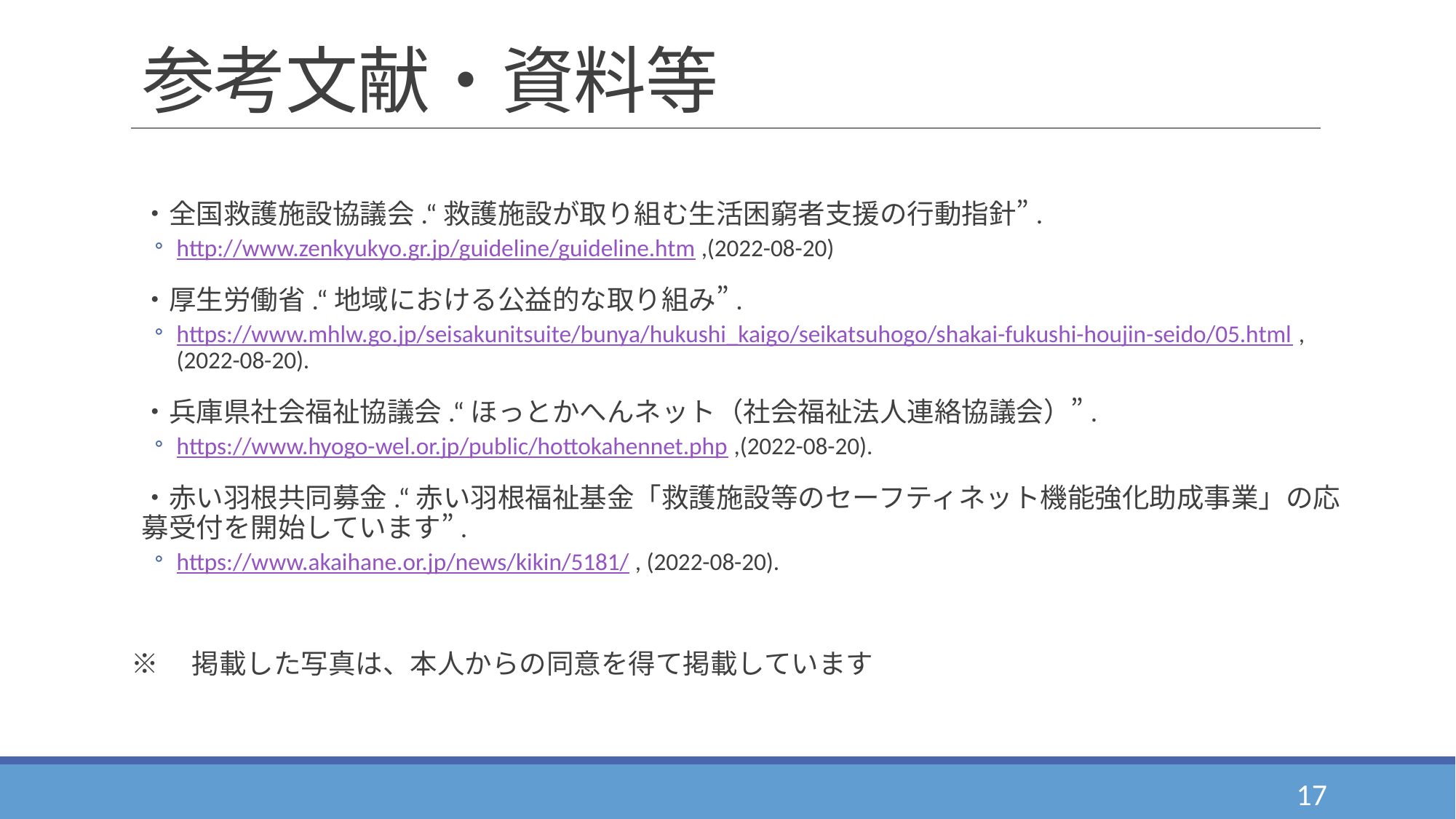

# 参考文献・資料等
・全国救護施設協議会.“救護施設が取り組む生活困窮者支援の行動指針”.
http://www.zenkyukyo.gr.jp/guideline/guideline.htm ,(2022-08-20)
・厚生労働省.“地域における公益的な取り組み”.
https://www.mhlw.go.jp/seisakunitsuite/bunya/hukushi_kaigo/seikatsuhogo/shakai-fukushi-houjin-seido/05.html ,(2022-08-20).
・兵庫県社会福祉協議会.“ほっとかへんネット（社会福祉法人連絡協議会）”.
https://www.hyogo-wel.or.jp/public/hottokahennet.php ,(2022-08-20).
・赤い羽根共同募金.“赤い羽根福祉基金「救護施設等のセーフティネット機能強化助成事業」の応募受付を開始しています”.
https://www.akaihane.or.jp/news/kikin/5181/ , (2022-08-20).

※　掲載した写真は、本人からの同意を得て掲載しています
17